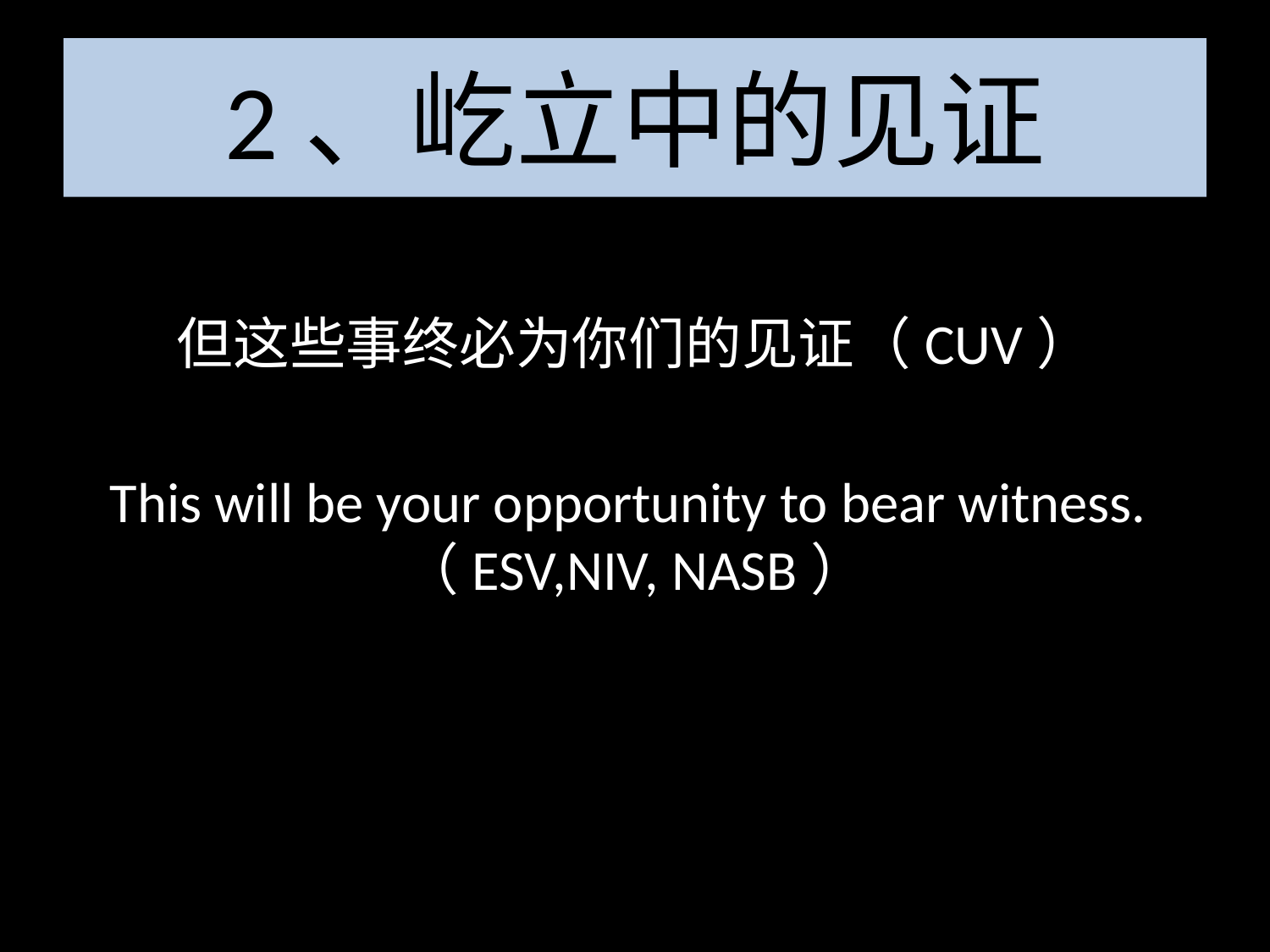

# 2、屹立中的见证

但这些事终必为你们的见证（CUV）

This will be your opportunity to bear witness.（ESV,NIV, NASB）